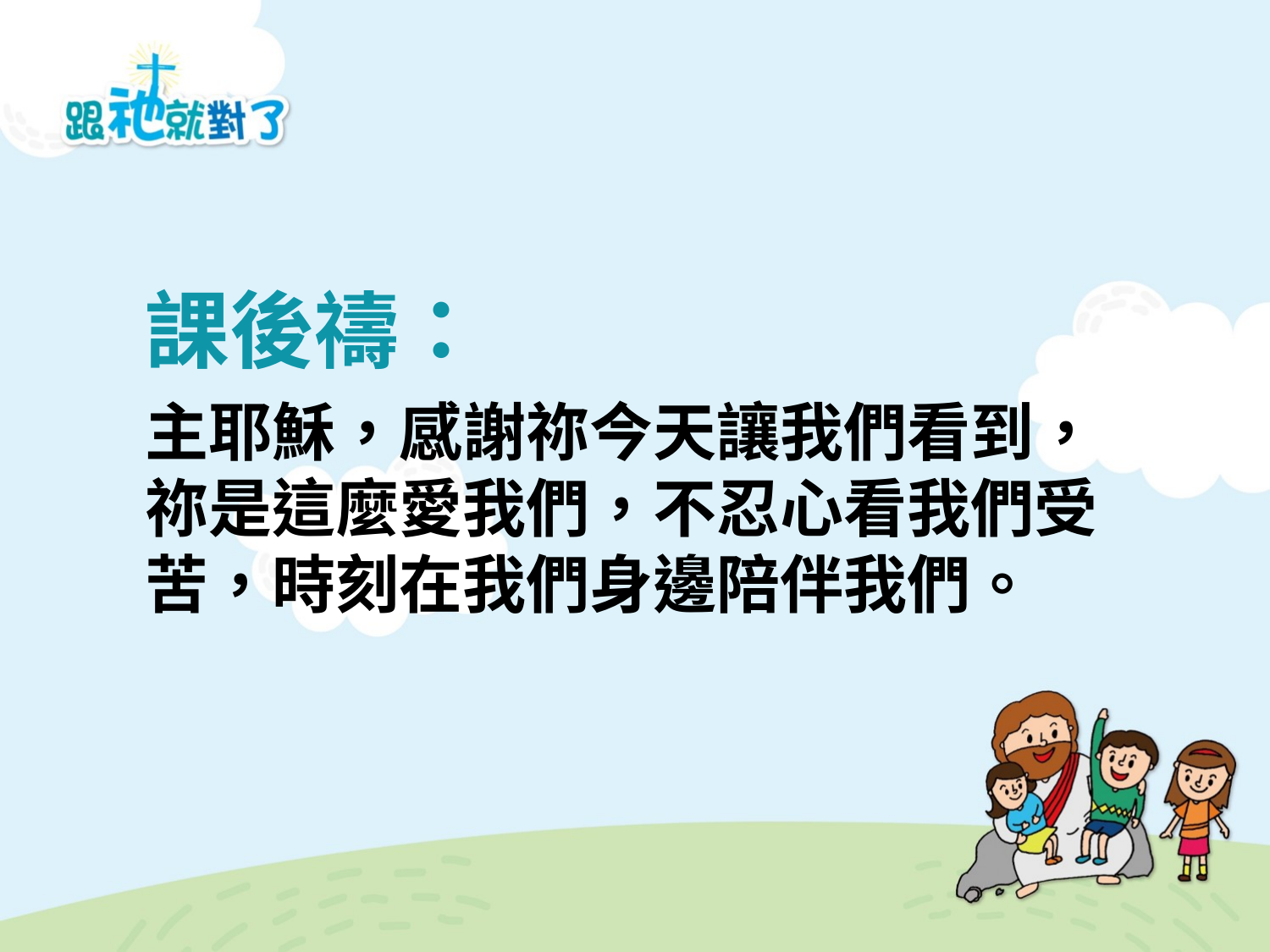

課後禱：
主耶穌，感謝祢今天讓我們看到，祢是這麼愛我們，不忍心看我們受苦，時刻在我們身邊陪伴我們。